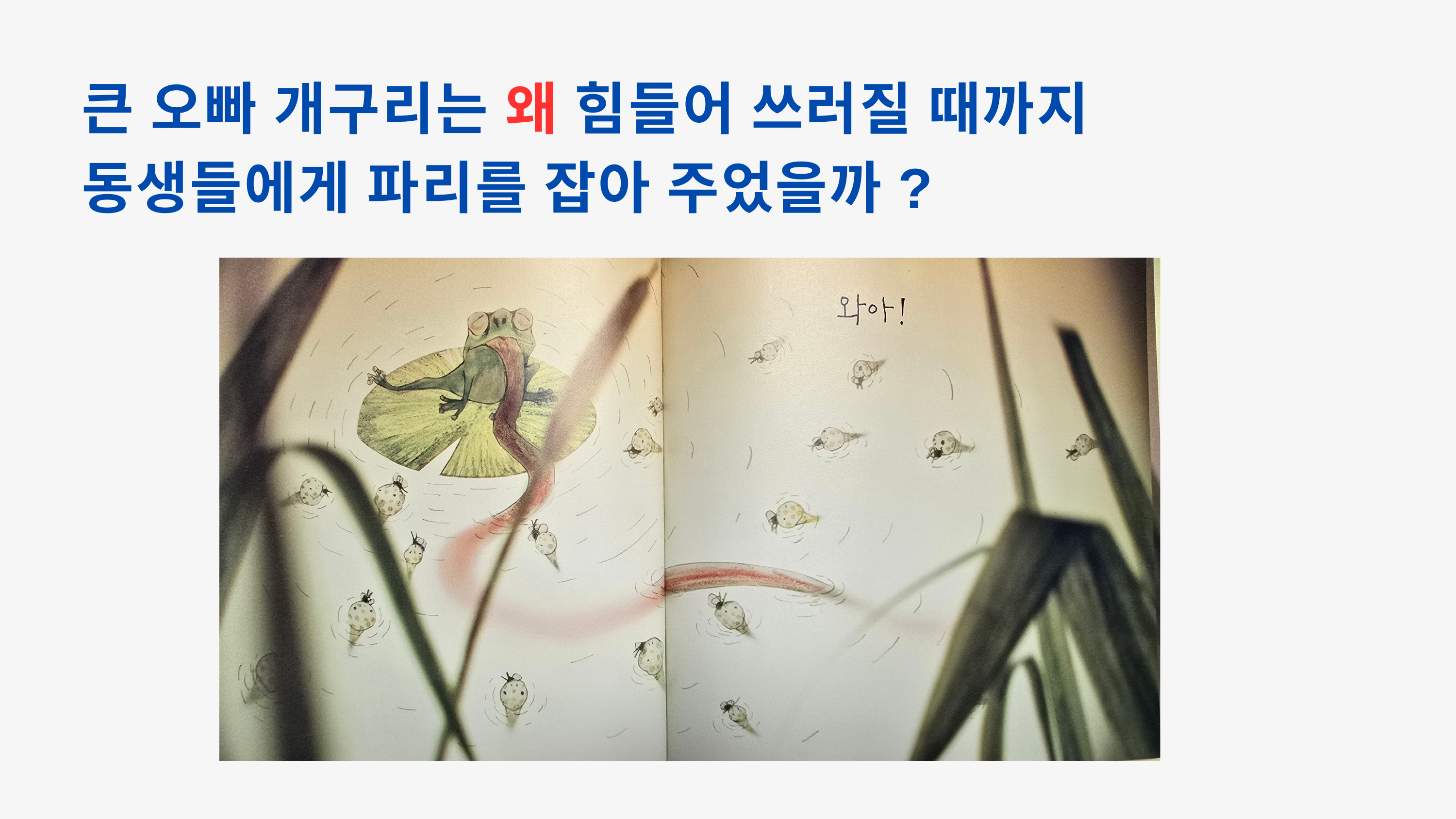

큰 오빠 개구리는 왜 힘들어 쓰러질 때까지
동생들에게 파리를 잡아 주었을까?